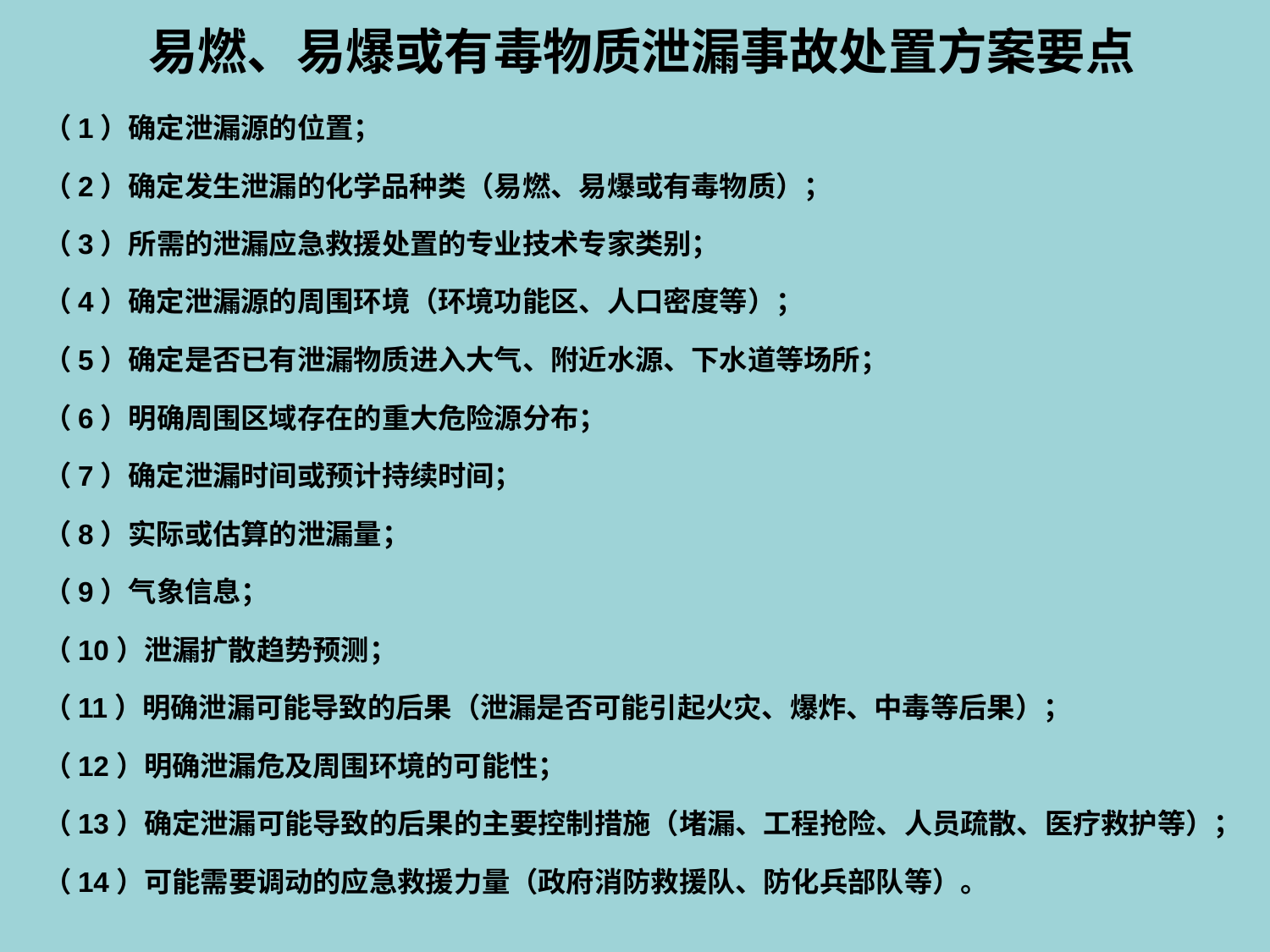

易燃、易爆或有毒物质泄漏事故处置方案要点
（1）确定泄漏源的位置；
（2）确定发生泄漏的化学品种类（易燃、易爆或有毒物质）；
（3）所需的泄漏应急救援处置的专业技术专家类别；
（4）确定泄漏源的周围环境（环境功能区、人口密度等）；
（5）确定是否已有泄漏物质进入大气、附近水源、下水道等场所；
（6）明确周围区域存在的重大危险源分布；
（7）确定泄漏时间或预计持续时间；
（8）实际或估算的泄漏量；
（9）气象信息；
（10）泄漏扩散趋势预测；
（11）明确泄漏可能导致的后果（泄漏是否可能引起火灾、爆炸、中毒等后果）；
（12）明确泄漏危及周围环境的可能性；
（13）确定泄漏可能导致的后果的主要控制措施（堵漏、工程抢险、人员疏散、医疗救护等）；
（14）可能需要调动的应急救援力量（政府消防救援队、防化兵部队等）。